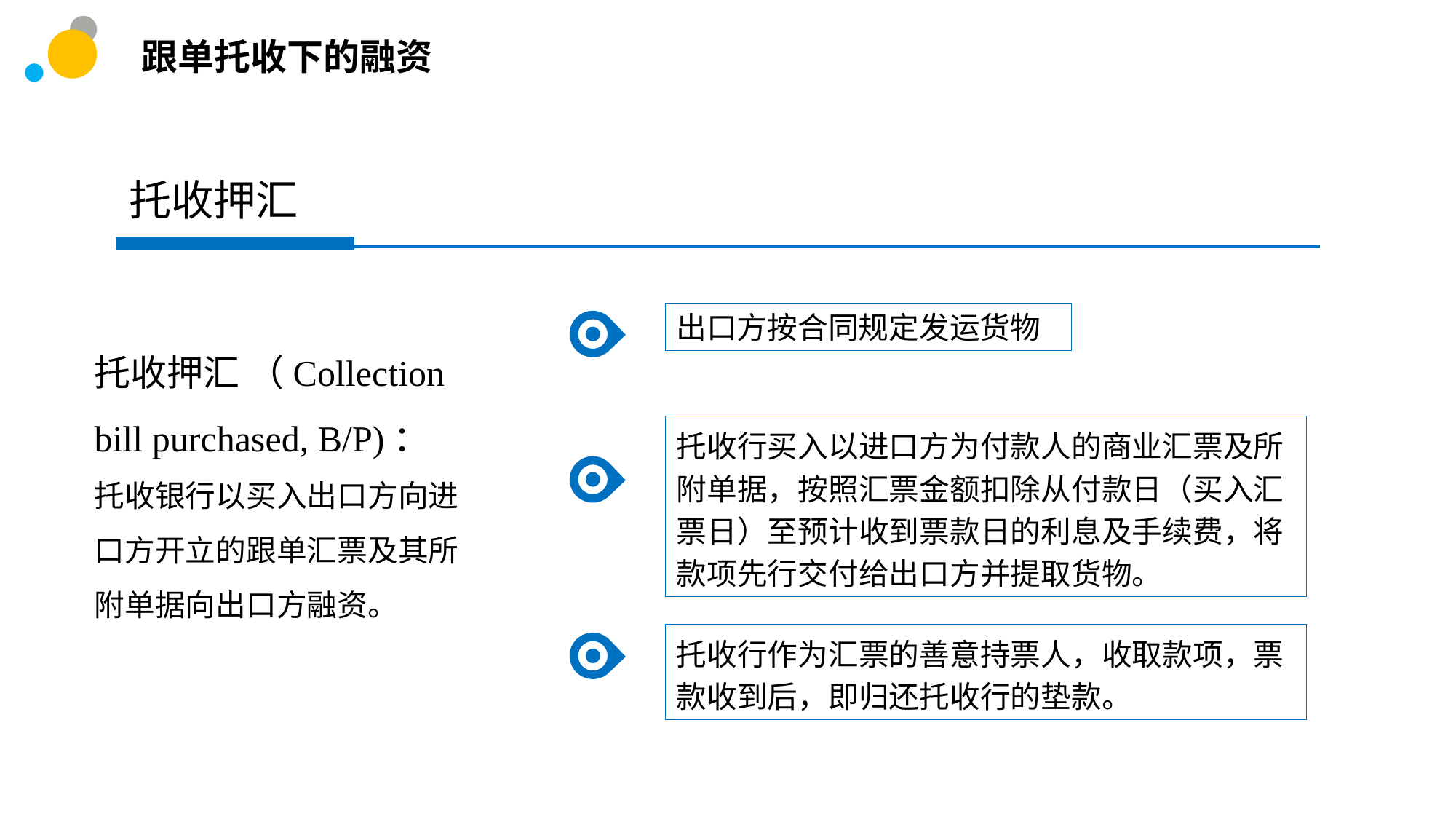

跟单托收下的融资
托收押汇

出口方按合同规定发运货物

托收押汇 （Collection bill purchased, B/P)：
托收银行以买入出口方向进口方开立的跟单汇票及其所附单据向出口方融资。
托收行买入以进口方为付款人的商业汇票及所附单据，按照汇票金额扣除从付款日（买入汇票日）至预计收到票款日的利息及手续费，将款项先行交付给出口方并提取货物。

托收行作为汇票的善意持票人，收取款项，票款收到后，即归还托收行的垫款。